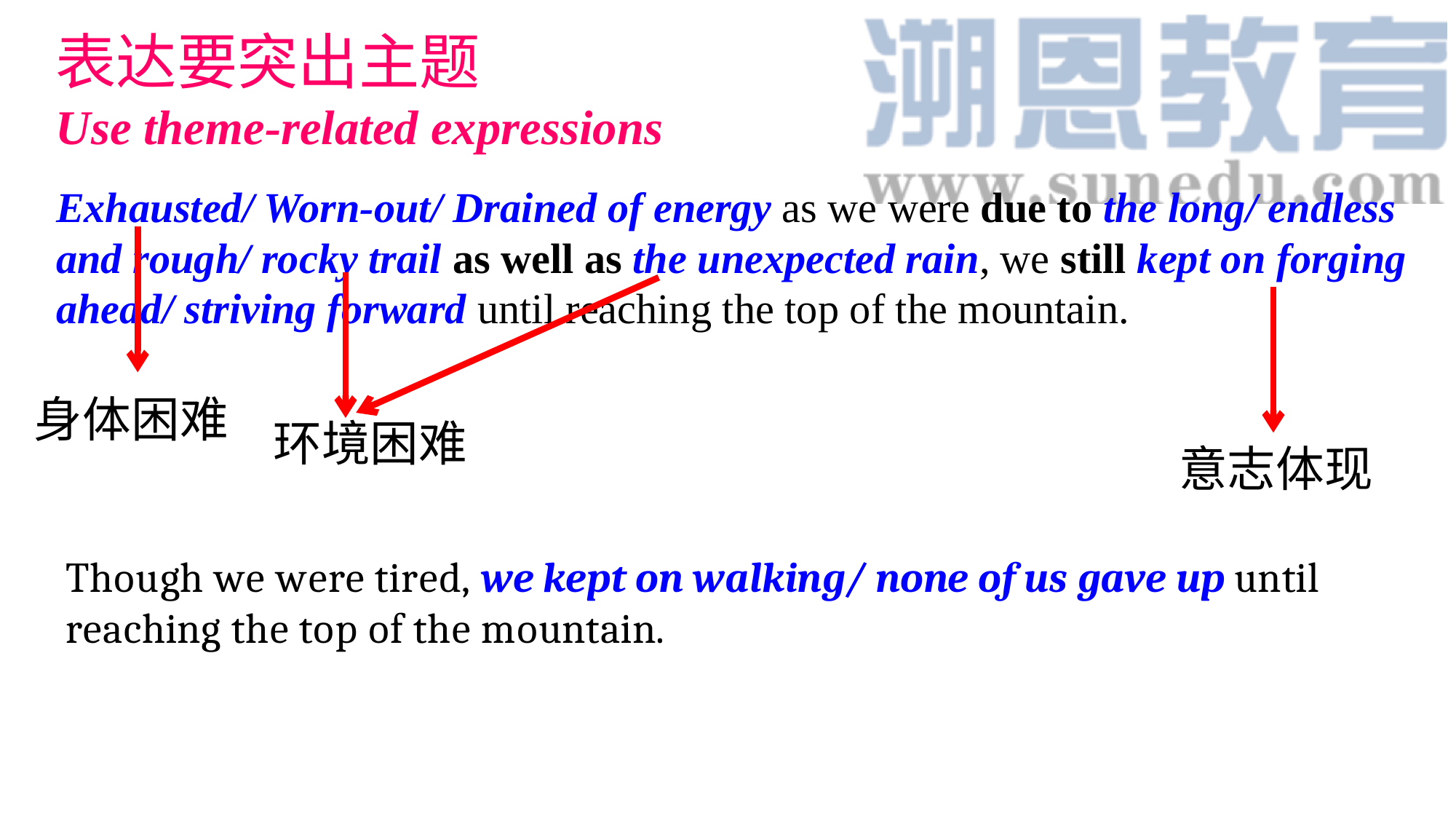

表达要突出主题
Use theme-related expressions
Exhausted/ Worn-out/ Drained of energy as we were due to the long/ endless and rough/ rocky trail as well as the unexpected rain, we still kept on forging ahead/ striving forward until reaching the top of the mountain.
身体困难
环境困难
意志体现
Though we were tired, we kept on walking/ none of us gave up until reaching the top of the mountain.